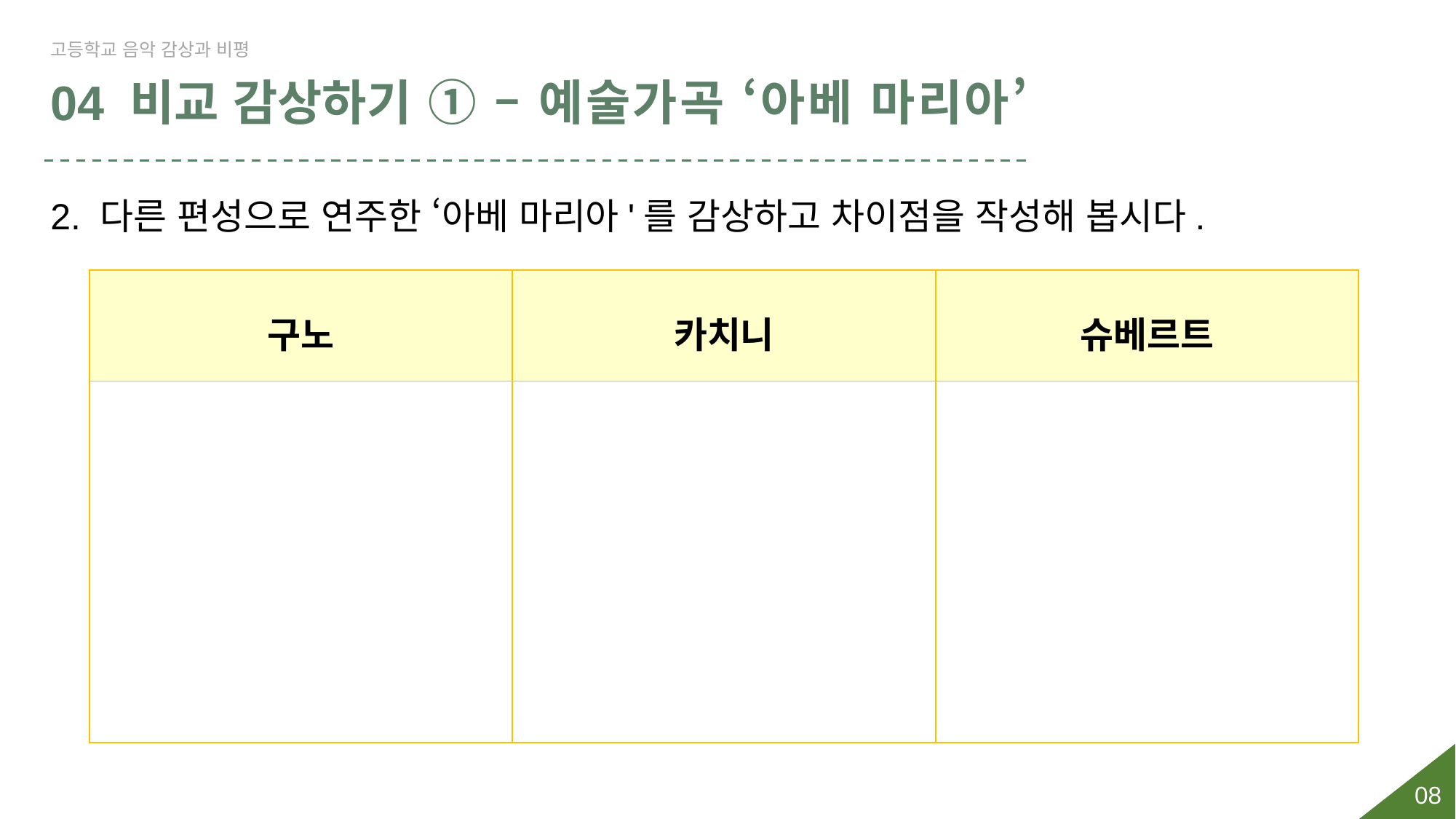

고등학교 음악 감상과 비평
04 비교 감상하기 ① – 예술가곡 ‘아베 마리아’
2. 다른 편성으로 연주한 ‘아베 마리아'를 감상하고 차이점을 작성해 봅시다.
| 구노 | 카치니 | 슈베르트 |
| --- | --- | --- |
|  |  |  |
 구노
  카치니
 슈베르트

08